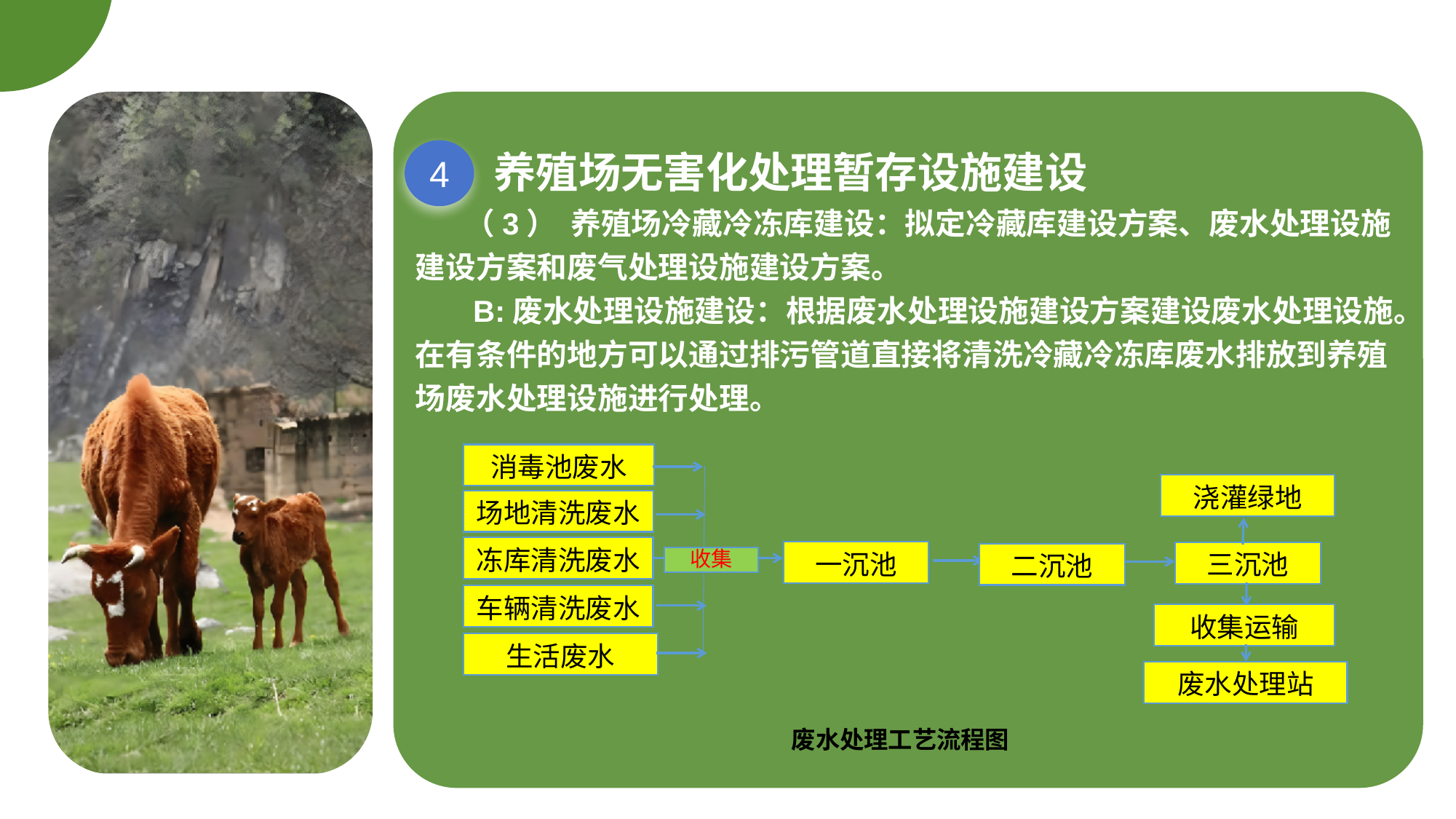

养殖场无害化处理暂存设施建设
（3）  养殖场冷藏冷冻库建设：拟定冷藏库建设方案、废水处理设施建设方案和废气处理设施建设方案。
 B:废水处理设施建设：根据废水处理设施建设方案建设废水处理设施。在有条件的地方可以通过排污管道直接将清洗冷藏冷冻库废水排放到养殖场废水处理设施进行处理。
4
消毒池废水
浇灌绿地
场地清洗废水
冻库清洗废水
一沉池
三沉池
二沉池
收集
车辆清洗废水
收集运输
生活废水
废水处理站
废水处理工艺流程图